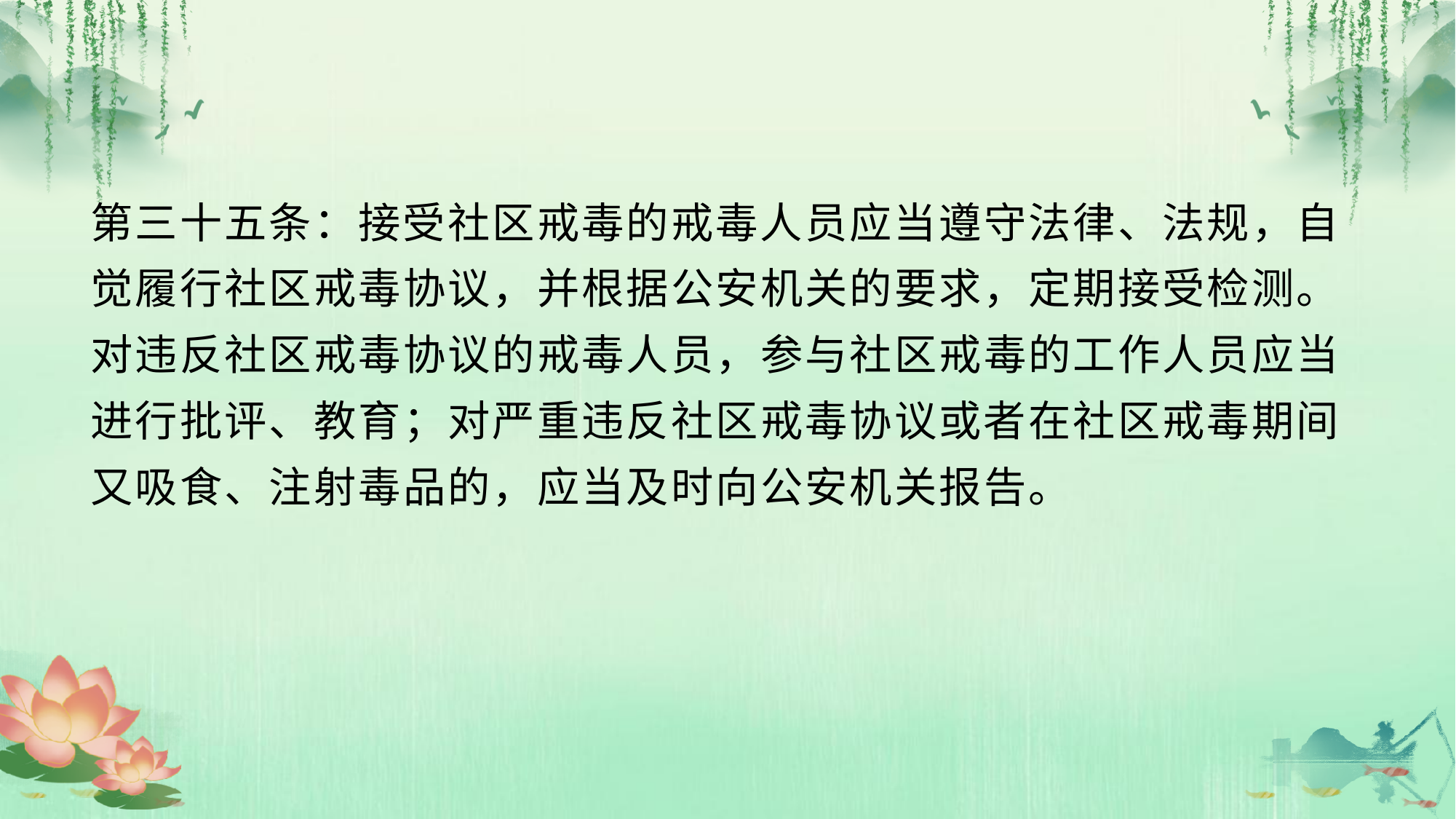

#
第三十五条：接受社区戒毒的戒毒人员应当遵守法律、法规，自觉履行社区戒毒协议，并根据公安机关的要求，定期接受检测。对违反社区戒毒协议的戒毒人员，参与社区戒毒的工作人员应当进行批评、教育；对严重违反社区戒毒协议或者在社区戒毒期间又吸食、注射毒品的，应当及时向公安机关报告。